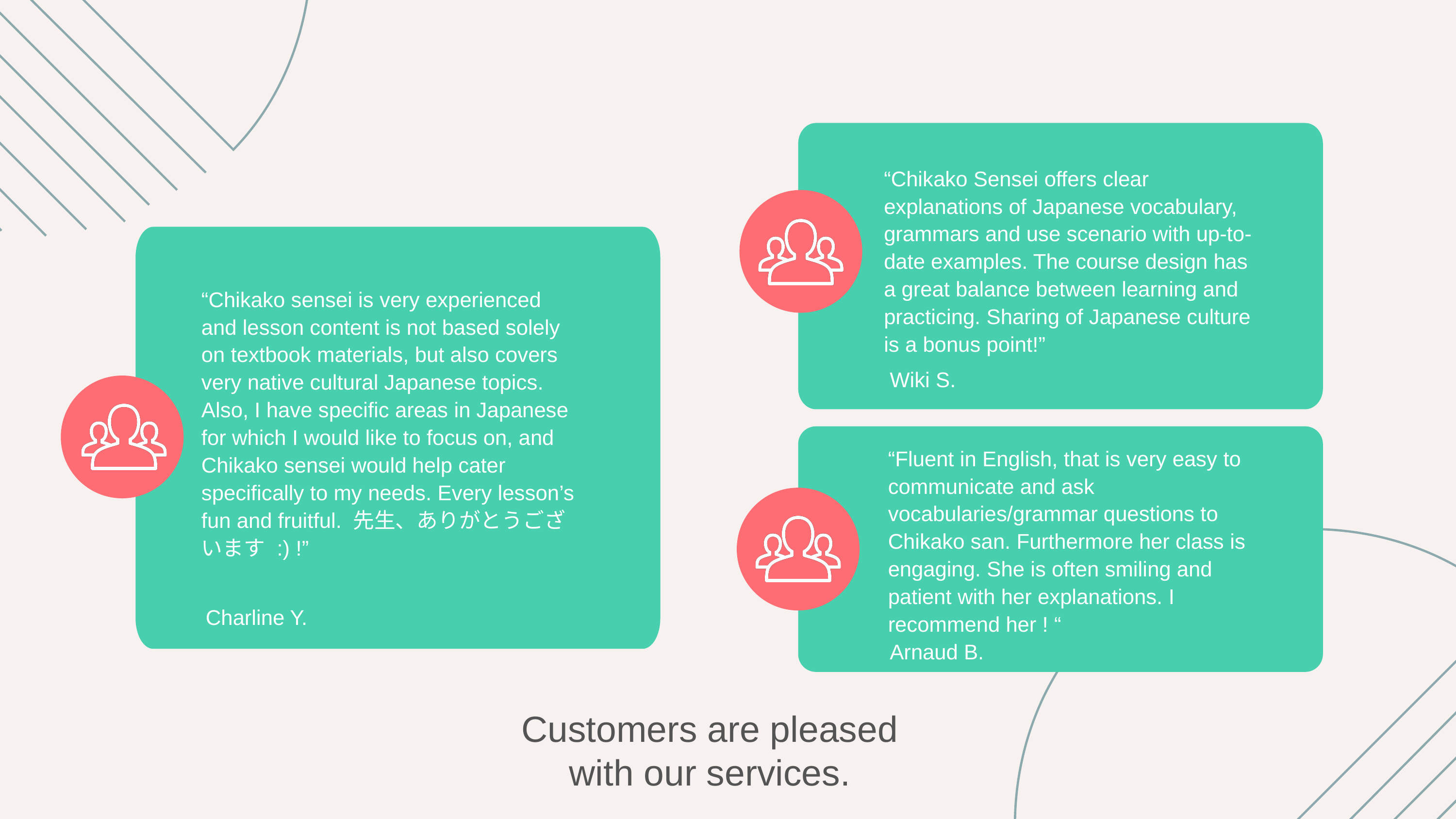

“Chikako Sensei offers clear explanations of Japanese vocabulary, grammars and use scenario with up-to-date examples. The course design has a great balance between learning and practicing. Sharing of Japanese culture is a bonus point!”

“Chikako sensei is very experienced and lesson content is not based solely on textbook materials, but also covers very native cultural Japanese topics.
Also, I have specific areas in Japanese for which I would like to focus on, and Chikako sensei would help cater specifically to my needs. Every lesson’s fun and fruitful. 先生、ありがとうございます :) !”
Wiki S.

“Fluent in English, that is very easy to communicate and ask vocabularies/grammar questions to Chikako san. Furthermore her class is engaging. She is often smiling and patient with her explanations. I recommend her ! “

Charline Y.

Arnaud B.

Customers are pleased
with our services.